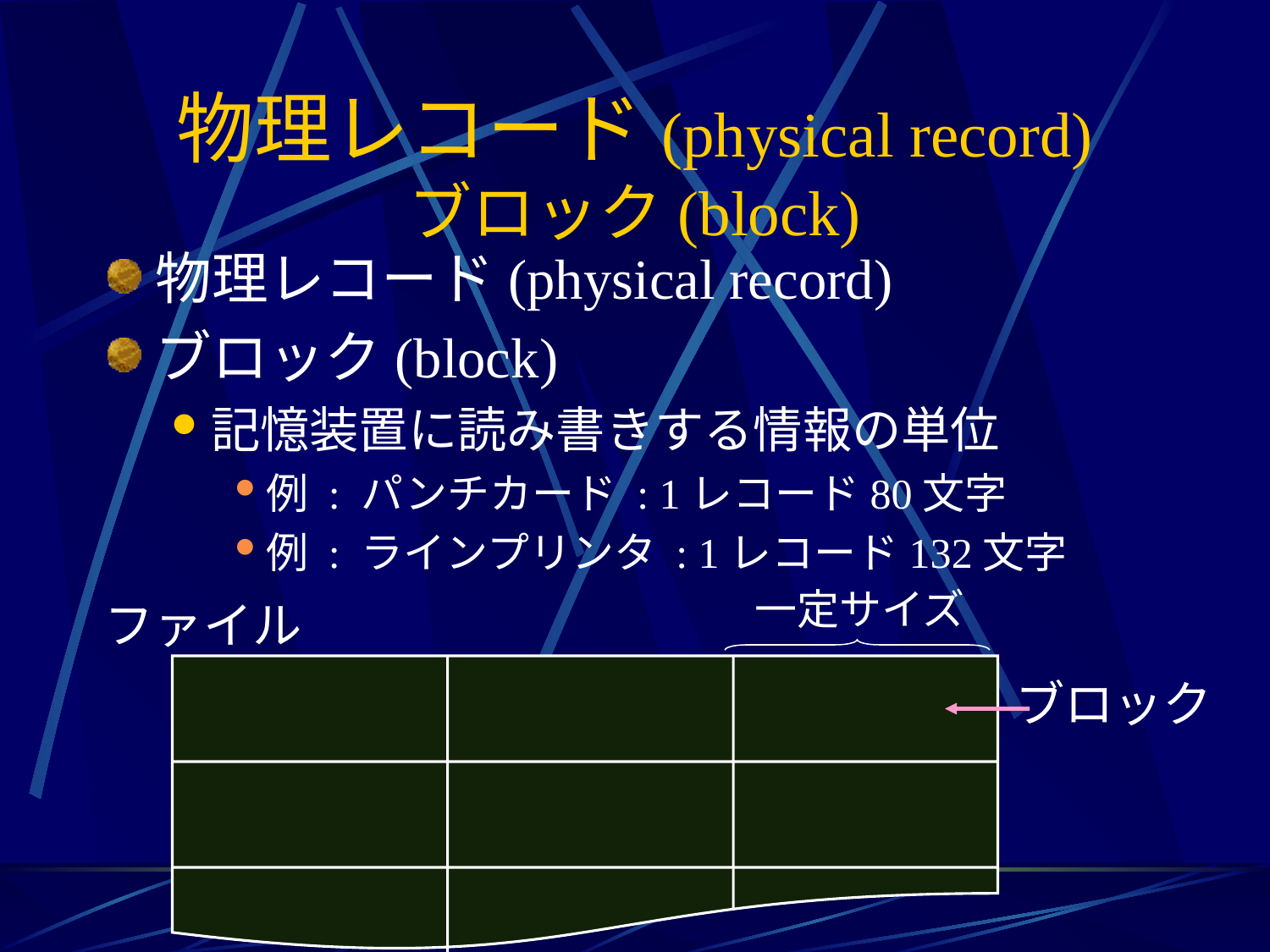

# 物理レコード(physical record) ブロック(block)
物理レコード(physical record)
ブロック(block)
記憶装置に読み書きする情報の単位
例 : パンチカード : 1レコード80文字
例 : ラインプリンタ : 1レコード132文字

一定サイズ
ファイル

ブロック